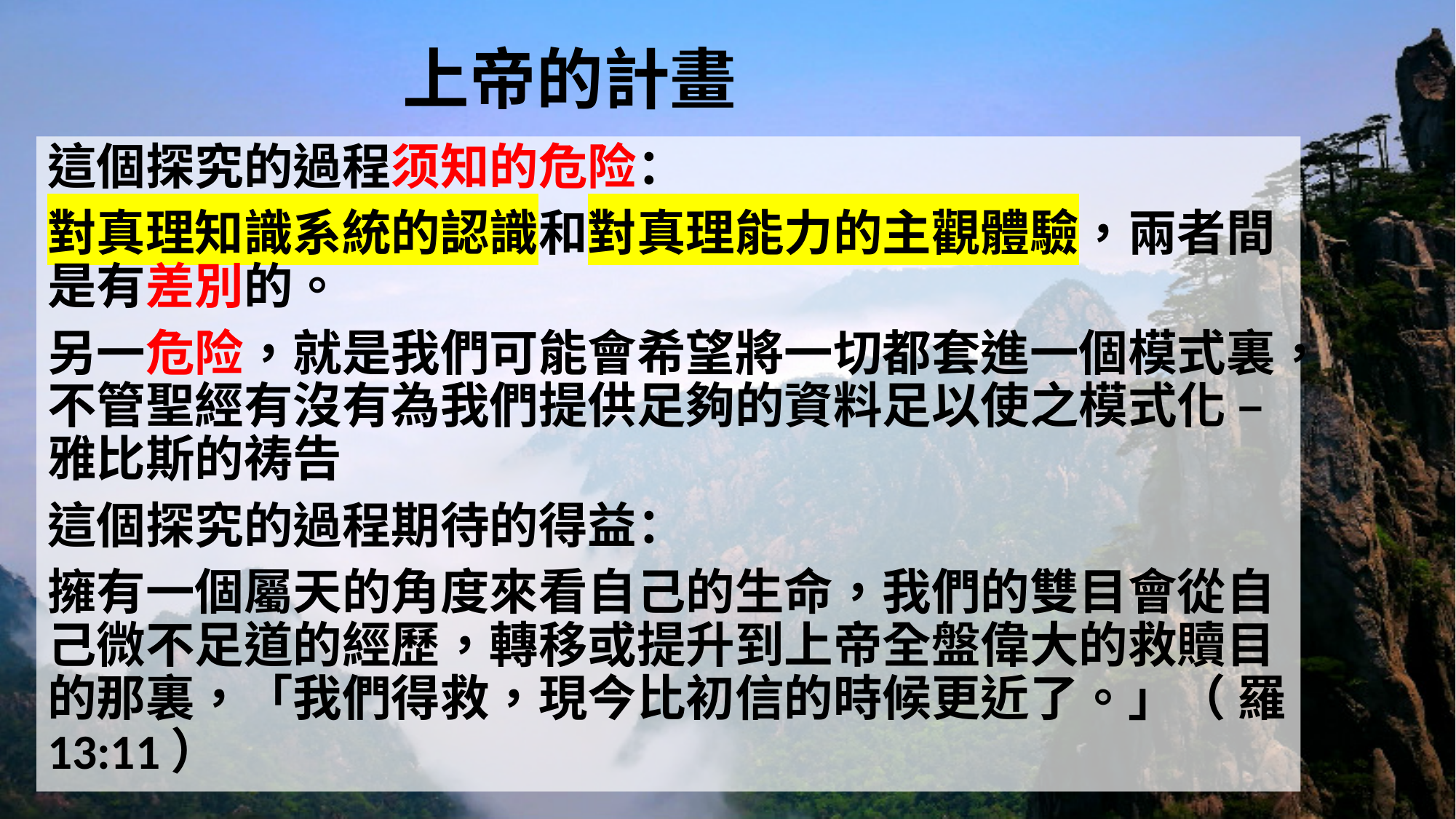

# 上帝的計畫
這個探究的過程须知的危险：
對真理知識系統的認識和對真理能力的主觀體驗，兩者間是有差別的。
另一危险，就是我們可能會希望將一切都套進一個模式裏，不管聖經有沒有為我們提供足夠的資料足以使之模式化 – 雅比斯的祷告
這個探究的過程期待的得益：
擁有一個屬天的角度來看自己的生命，我們的雙目會從自己微不足道的經歷，轉移或提升到上帝全盤偉大的救贖目的那裏，「我們得救，現今比初信的時候更近了。」（ 羅 13:11）